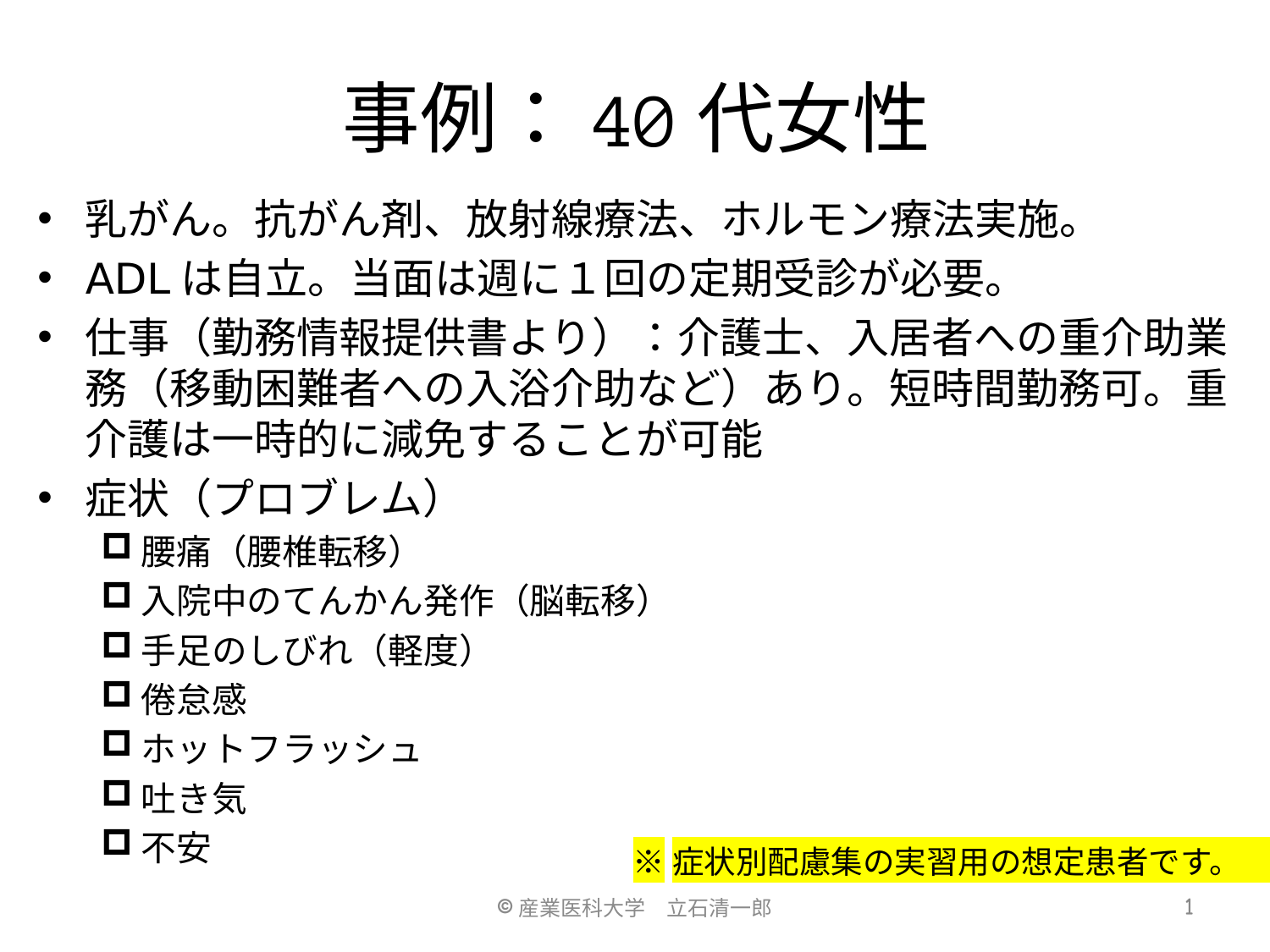

# 事例：40代女性
乳がん。抗がん剤、放射線療法、ホルモン療法実施。
ADLは自立。当面は週に１回の定期受診が必要。
仕事（勤務情報提供書より）：介護士、入居者への重介助業務（移動困難者への入浴介助など）あり。短時間勤務可。重介護は一時的に減免することが可能
症状（プロブレム）
腰痛（腰椎転移）
入院中のてんかん発作（脳転移）
手足のしびれ（軽度）
倦怠感
ホットフラッシュ
吐き気
不安

※症状別配慮集の実習用の想定患者です。
©産業医科大学　立石清一郎
1